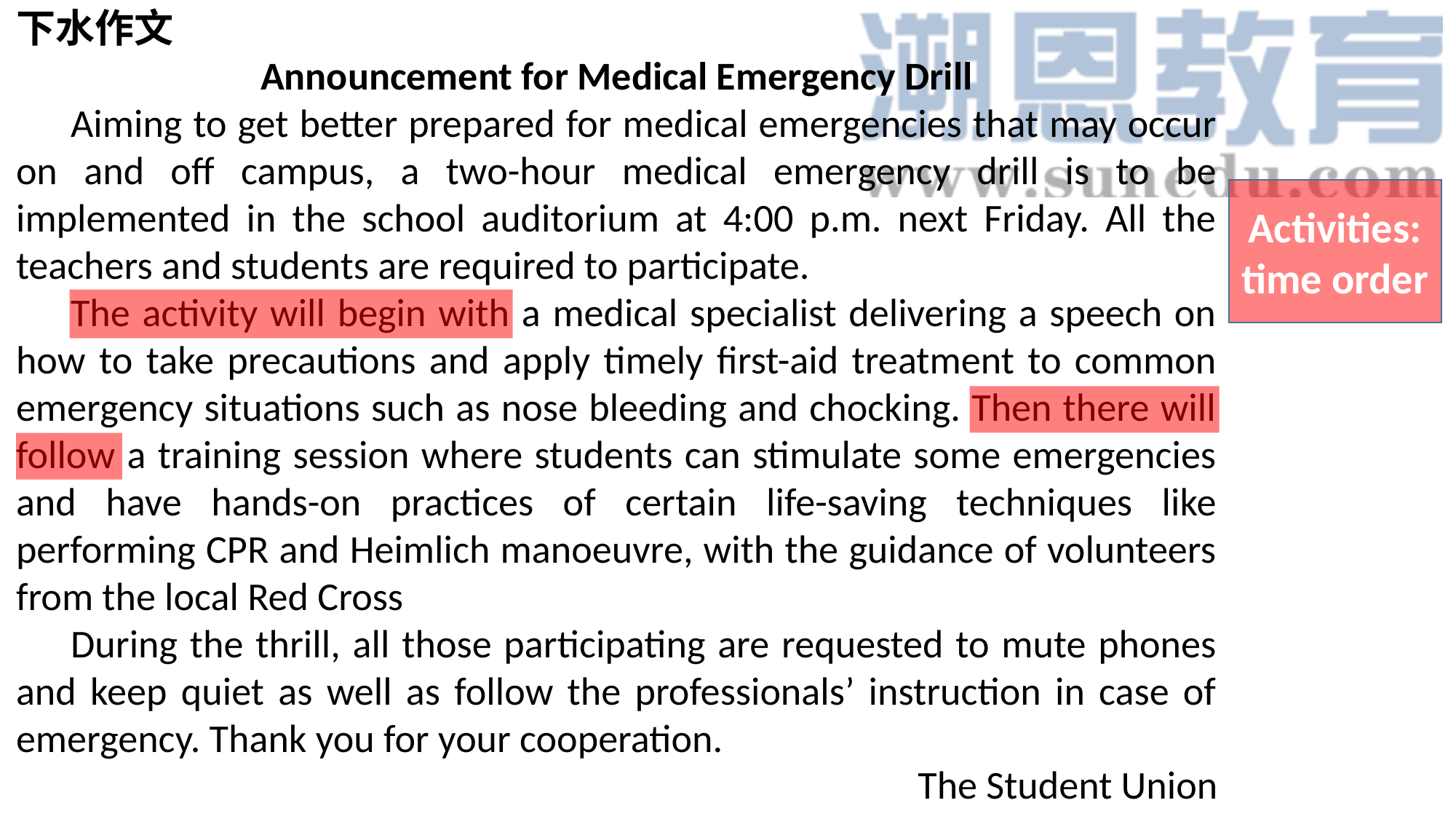

下水作文
Announcement for Medical Emergency Drill
Aiming to get better prepared for medical emergencies that may occur on and off campus, a two-hour medical emergency drill is to be implemented in the school auditorium at 4:00 p.m. next Friday. All the teachers and students are required to participate.
The activity will begin with a medical specialist delivering a speech on how to take precautions and apply timely first-aid treatment to common emergency situations such as nose bleeding and chocking. Then there will follow a training session where students can stimulate some emergencies and have hands-on practices of certain life-saving techniques like performing CPR and Heimlich manoeuvre, with the guidance of volunteers from the local Red Cross
During the thrill, all those participating are requested to mute phones and keep quiet as well as follow the professionals’ instruction in case of emergency. Thank you for your cooperation.
The Student Union
Activities:
time order